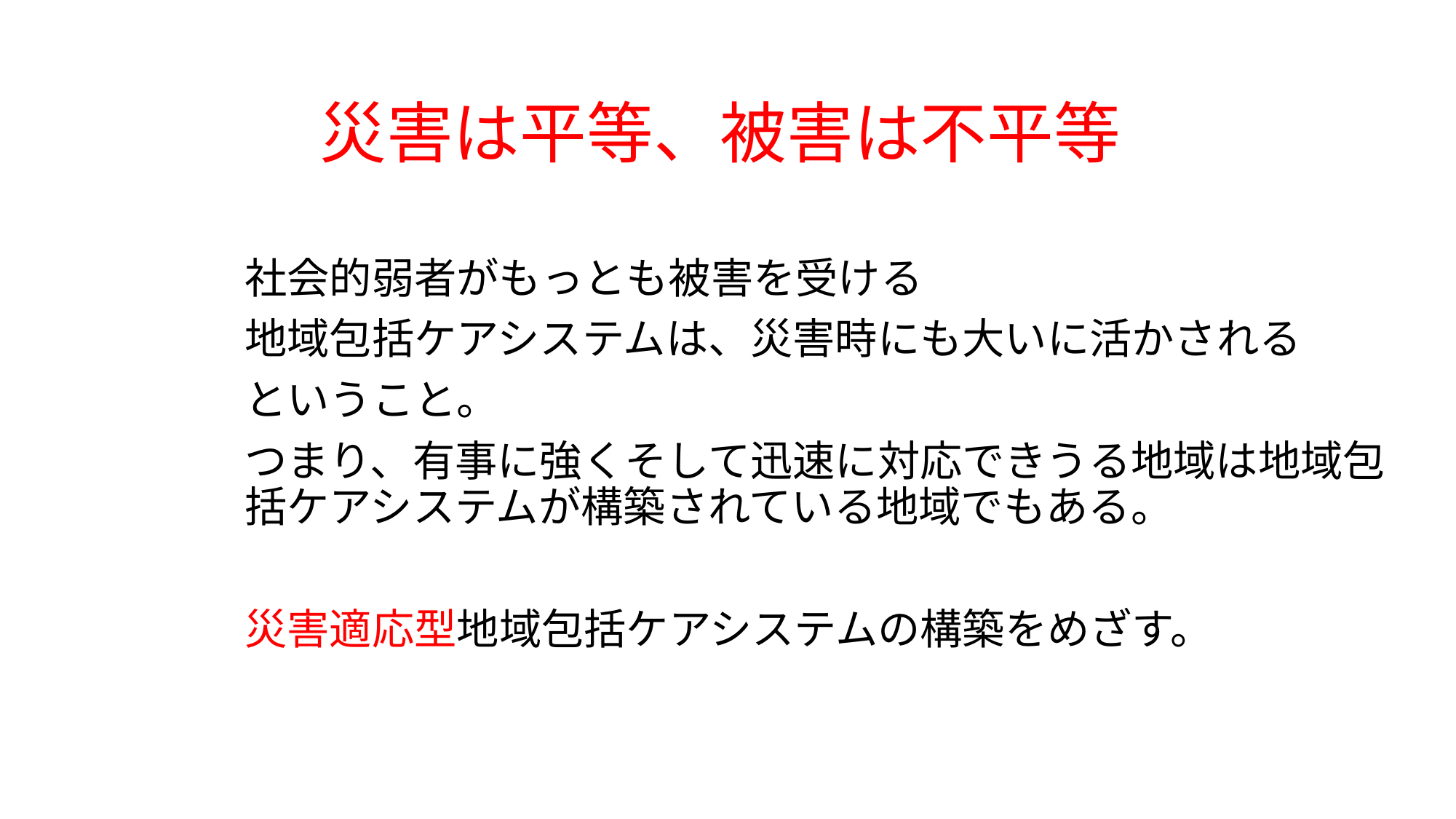

# 災害は平等、被害は不平等
社会的弱者がもっとも被害を受ける
地域包括ケアシステムは、災害時にも大いに活かされる
ということ。
つまり、有事に強くそして迅速に対応できうる地域は地域包括ケアシステムが構築されている地域でもある。

災害適応型地域包括ケアシステムの構築をめざす。